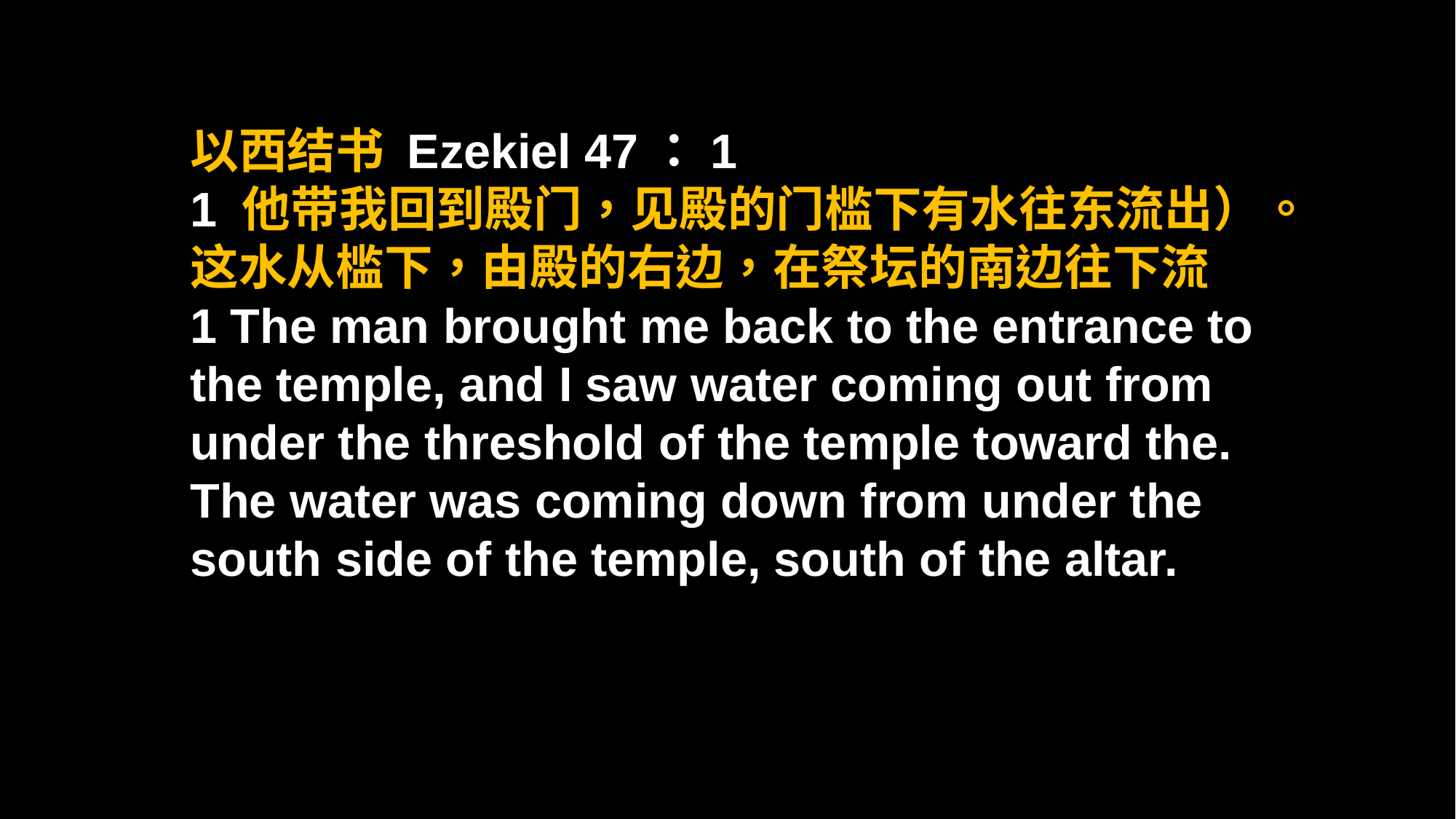

以西结书 Ezekiel 47：1
1 他带我回到殿门，见殿的门槛下有水往东流出）。这水从槛下，由殿的右边，在祭坛的南边往下流
1 The man brought me back to the entrance to the temple, and I saw water coming out from under the threshold of the temple toward the. The water was coming down from under the south side of the temple, south of the altar.